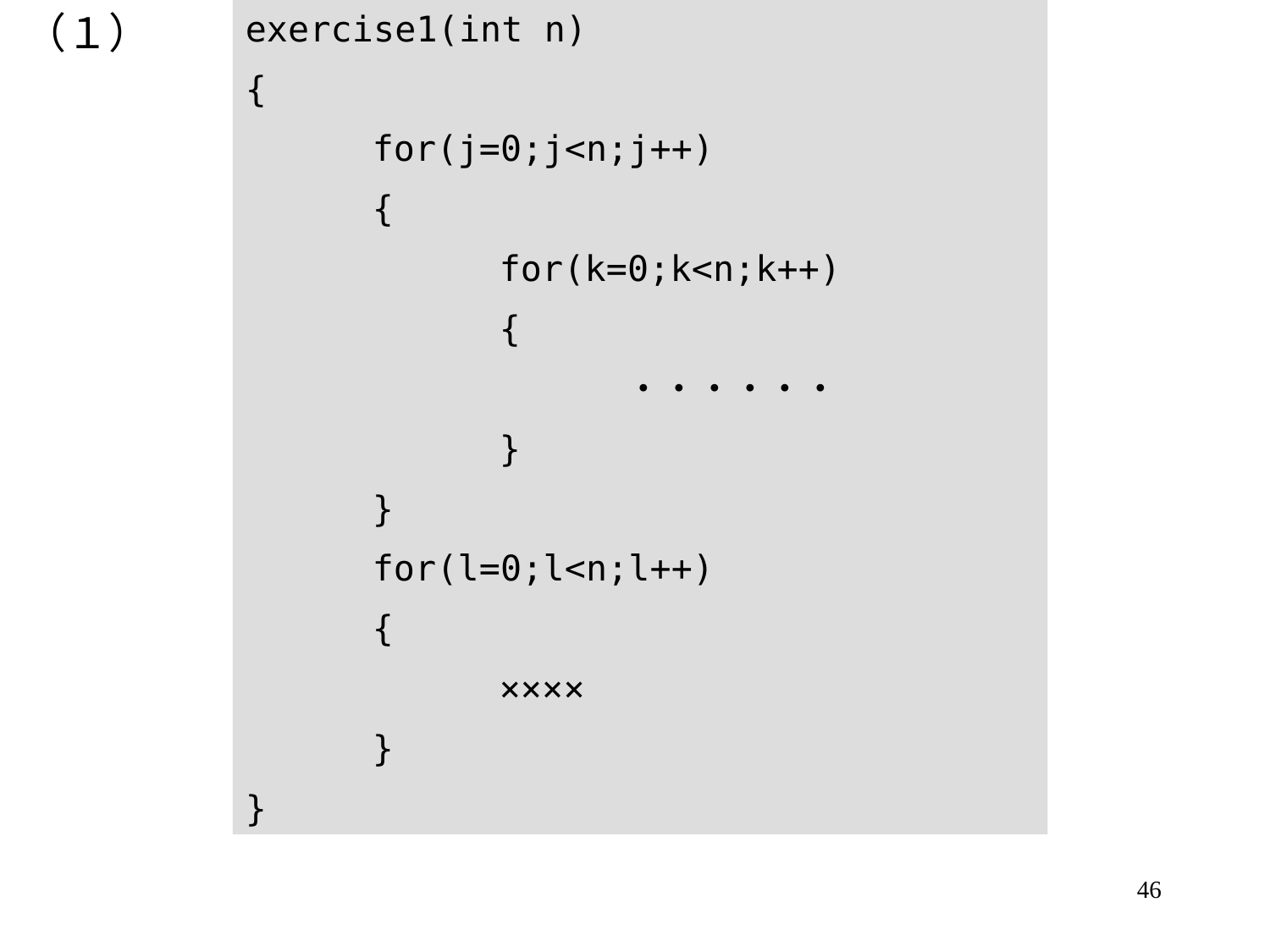

# （１）
exercise1(int n)
{
	for(j=0;j<n;j++)
	{
		for(k=0;k<n;k++)
		{
			・・・・・・
		}
	}
	for(l=0;l<n;l++)
	{
		××××
	}
}
46